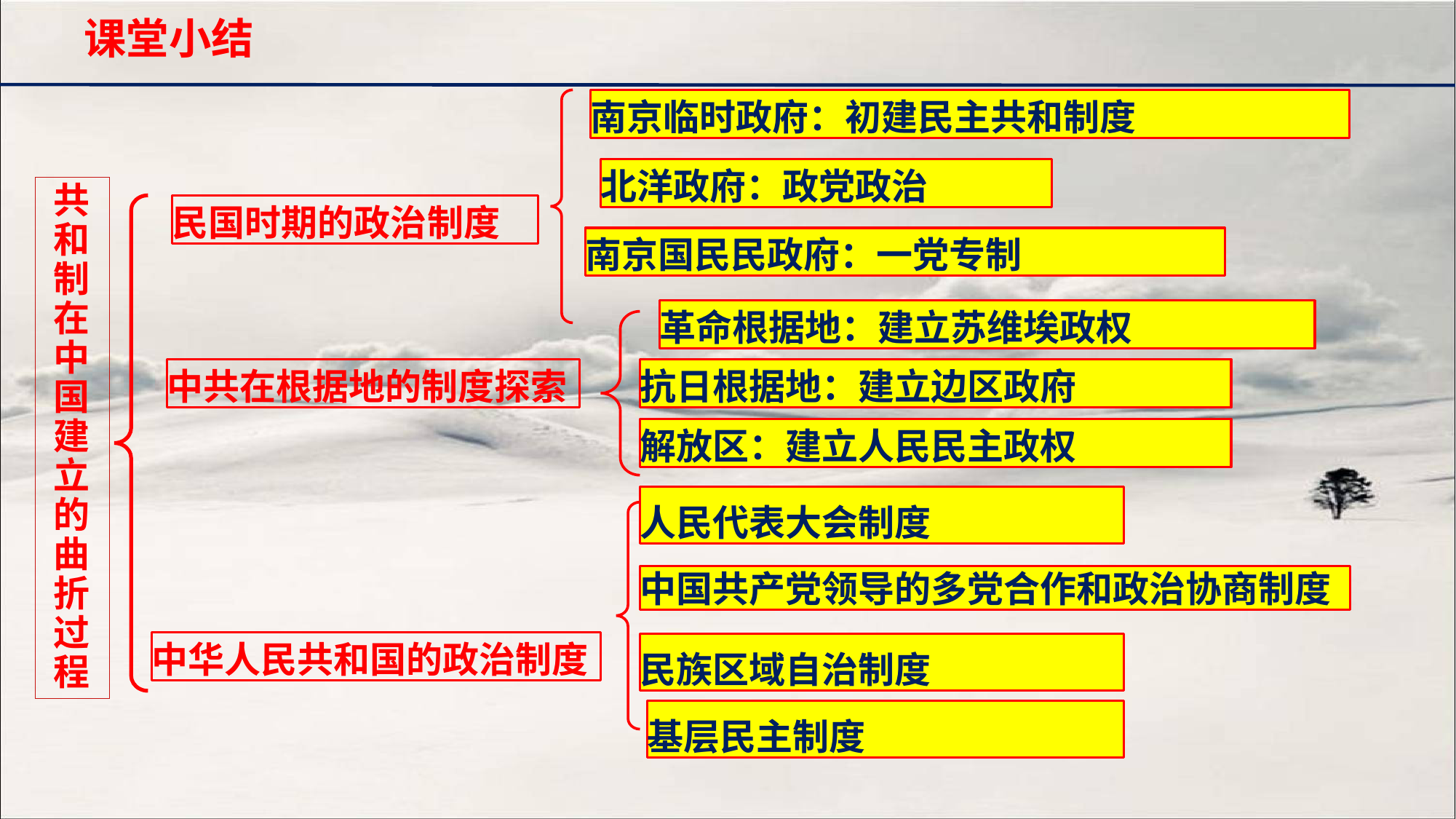

课堂小结

南京临时政府：初建民主共和制度
共和制在中国建立的曲折过程

民国时期的政治制度
南京国民民政府：一党专制
革命根据地：建立苏维埃政权

抗日根据地：建立边区政府
中共在根据地的制度探索
解放区：建立人民民主政权
人民代表大会制度

中华人民共和国的政治制度
中国共产党领导的多党合作和政治协商制度
北洋政府：政党政治
民族区域自治制度
基层民主制度